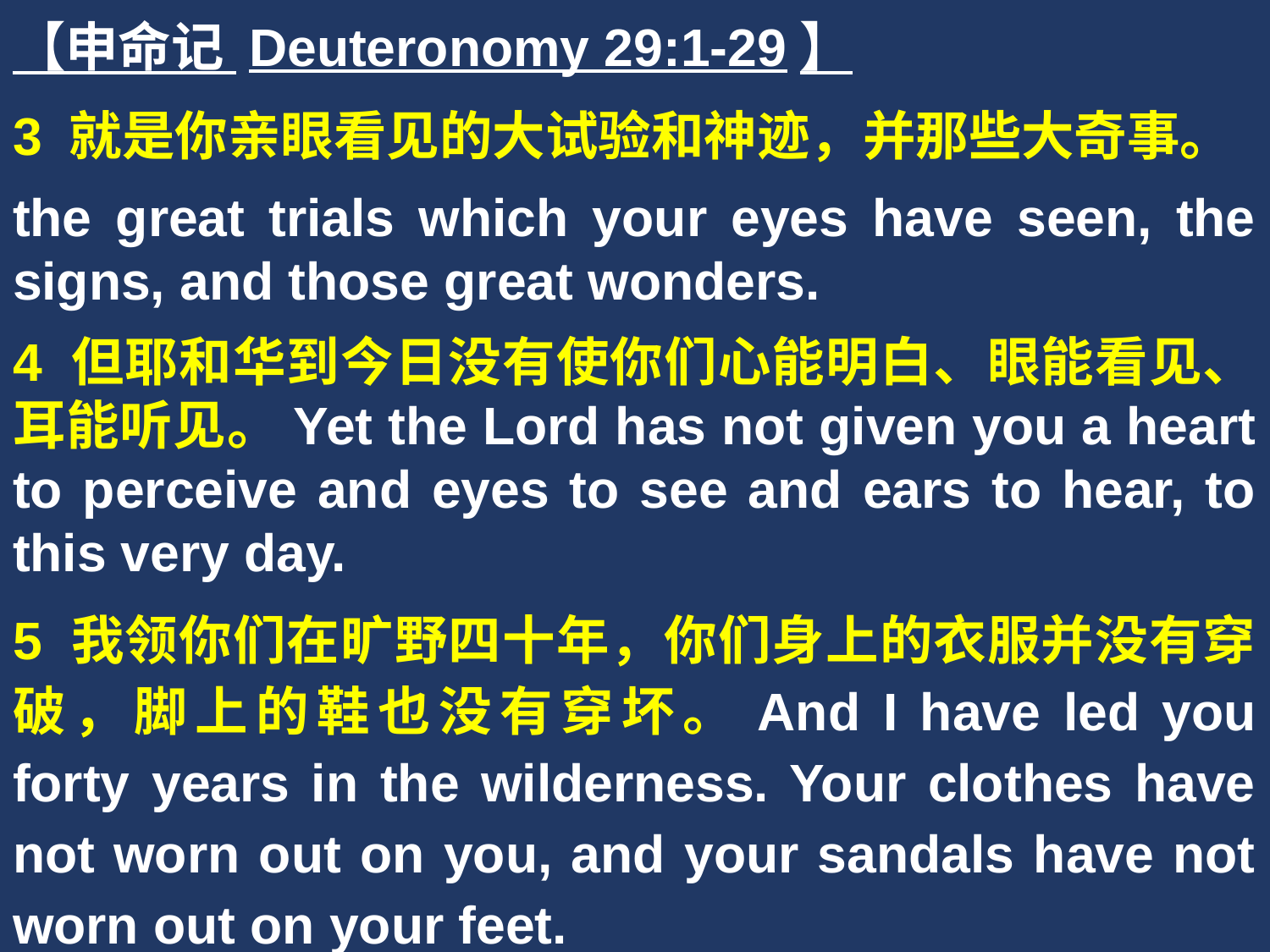

【申命记 Deuteronomy 29:1-29】
3 就是你亲眼看见的大试验和神迹，并那些大奇事。
the great trials which your eyes have seen, the signs, and those great wonders.
4 但耶和华到今日没有使你们心能明白、眼能看见、耳能听见。Yet the Lord has not given you a heart to perceive and eyes to see and ears to hear, to this very day.
5 我领你们在旷野四十年，你们身上的衣服并没有穿破，脚上的鞋也没有穿坏。And I have led you forty years in the wilderness. Your clothes have not worn out on you, and your sandals have not worn out on your feet.